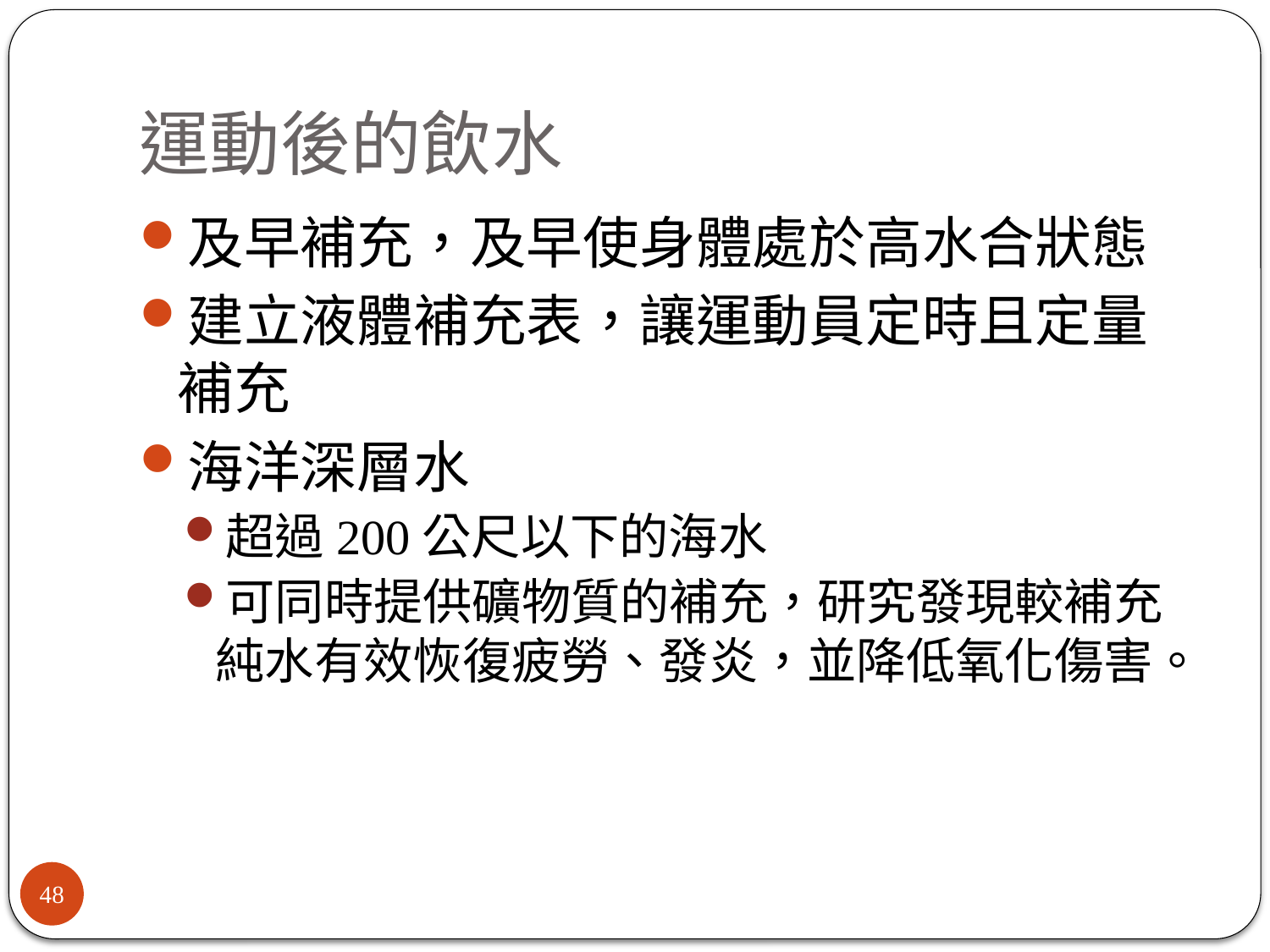

# 運動後的飲水
及早補充，及早使身體處於高水合狀態
建立液體補充表，讓運動員定時且定量補充
海洋深層水
超過200公尺以下的海水
可同時提供礦物質的補充，研究發現較補充純水有效恢復疲勞、發炎，並降低氧化傷害。
48